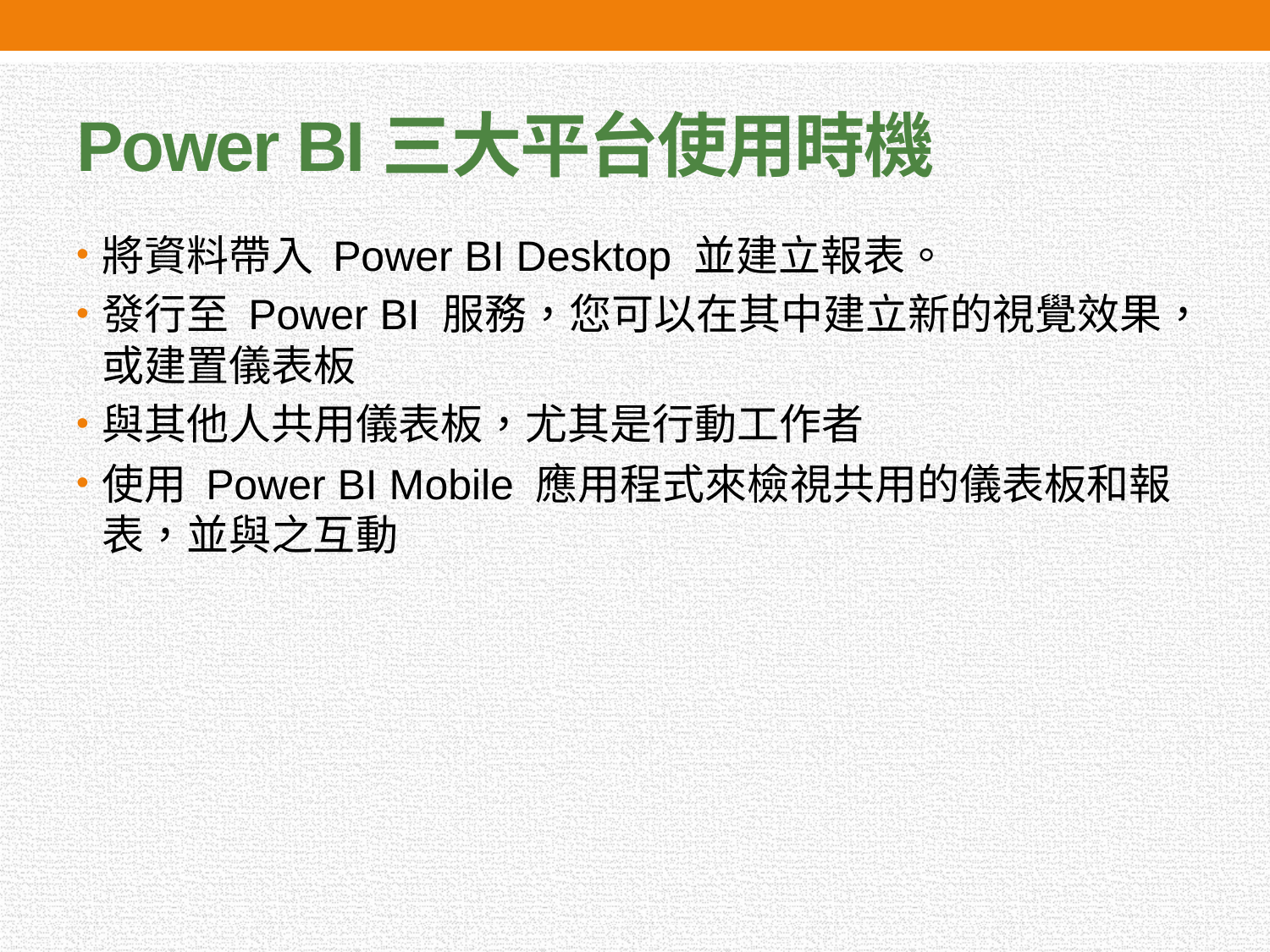

# Power BI三大平台使用時機
將資料帶入 Power BI Desktop 並建立報表。
發行至 Power BI 服務，您可以在其中建立新的視覺效果，或建置儀表板
與其他人共用儀表板，尤其是行動工作者
使用 Power BI Mobile 應用程式來檢視共用的儀表板和報表，並與之互動